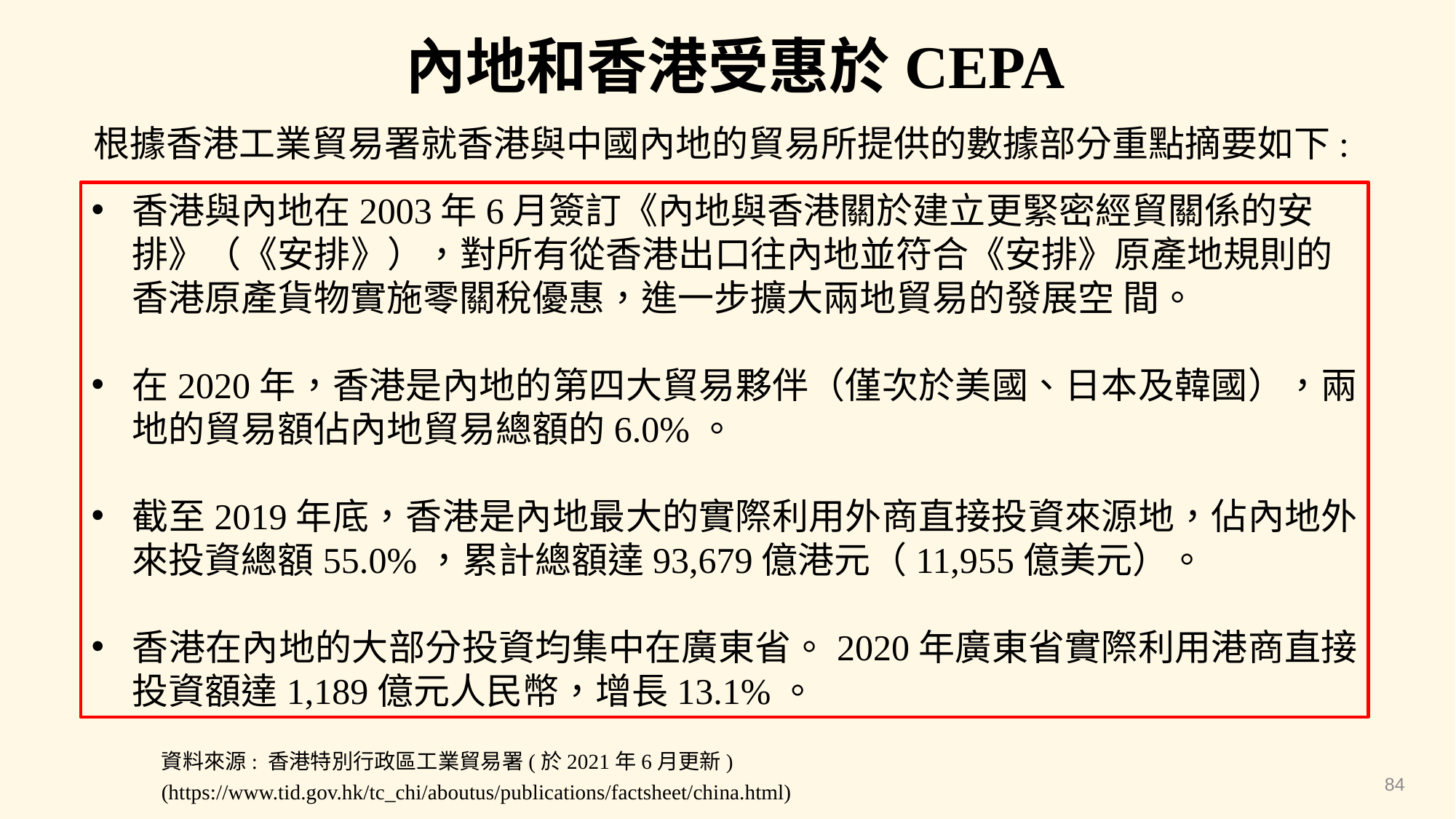

內地和香港受惠於CEPA
根據香港工業貿易署就香港與中國內地的貿易所提供的數據部分重點摘要如下:
香港與內地在2003年6月簽訂《內地與香港關於建立更緊密經貿關係的安排》（《安排》），對所有從香港出口往內地並符合《安排》原產地規則的香港原產貨物實施零關稅優惠，進一步擴大兩地貿易的發展空 間。

在2020年，香港是內地的第四大貿易夥伴（僅次於美國、日本及韓國），兩地的貿易額佔內地貿易總額的6.0%。

截至2019年底，香港是內地最大的實際利用外商直接投資來源地，佔內地外來投資總額55.0%，累計總額達93,679億港元（11,955億美元）。

香港在內地的大部分投資均集中在廣東省。2020年廣東省實際利用港商直接投資額達1,189億元人民幣，增長13.1%。
資料來源: 香港特別行政區工業貿易署(於2021年6月更新) (https://www.tid.gov.hk/tc_chi/aboutus/publications/factsheet/china.html)